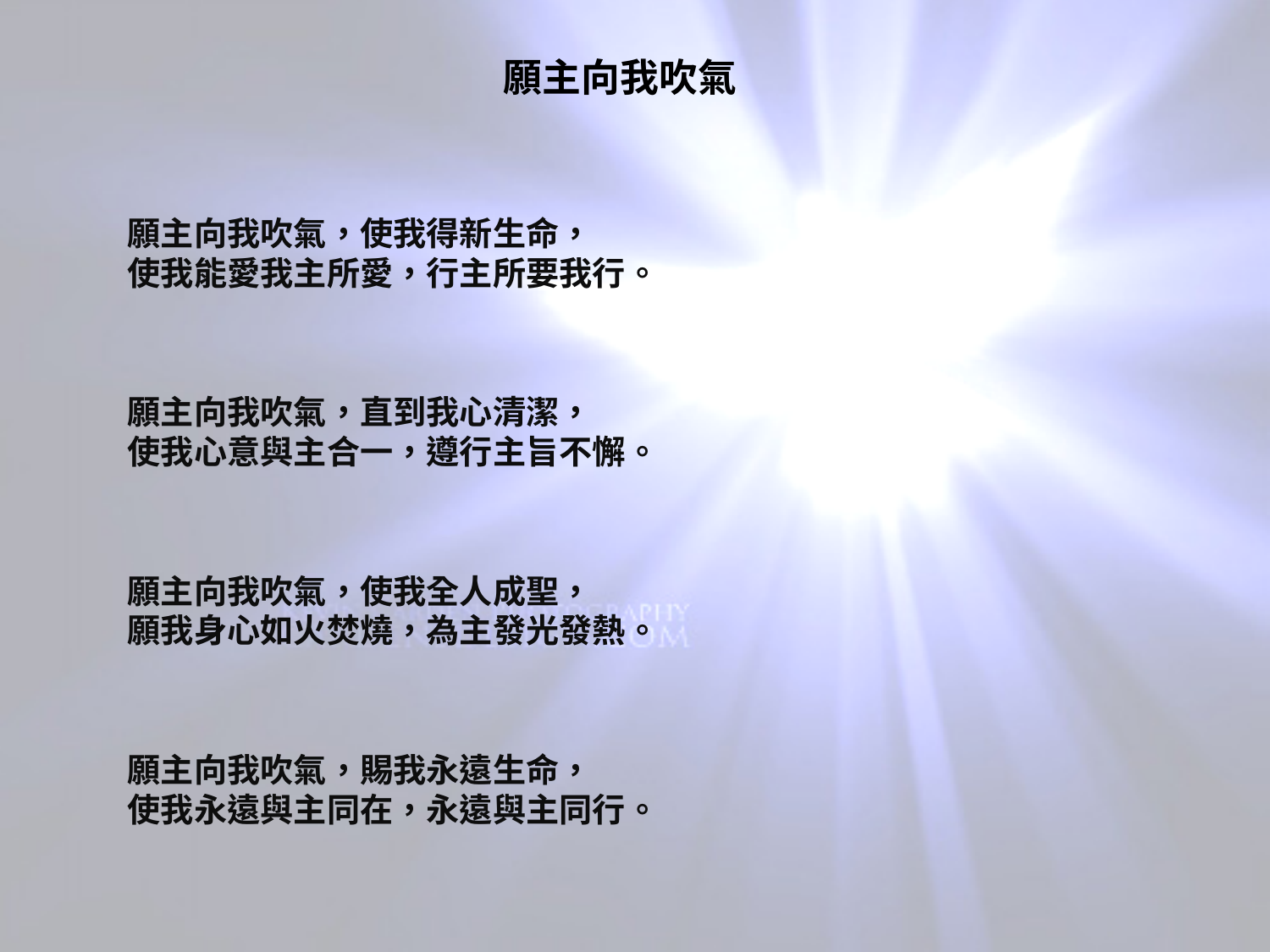

# 願主向我吹氣
願主向我吹氣，使我得新生命，
使我能愛我主所愛，行主所要我行。

願主向我吹氣，直到我心清潔，
使我心意與主合一，遵行主旨不懈。

願主向我吹氣，使我全人成聖，
願我身心如火焚燒，為主發光發熱。

願主向我吹氣，賜我永遠生命，
使我永遠與主同在，永遠與主同行。